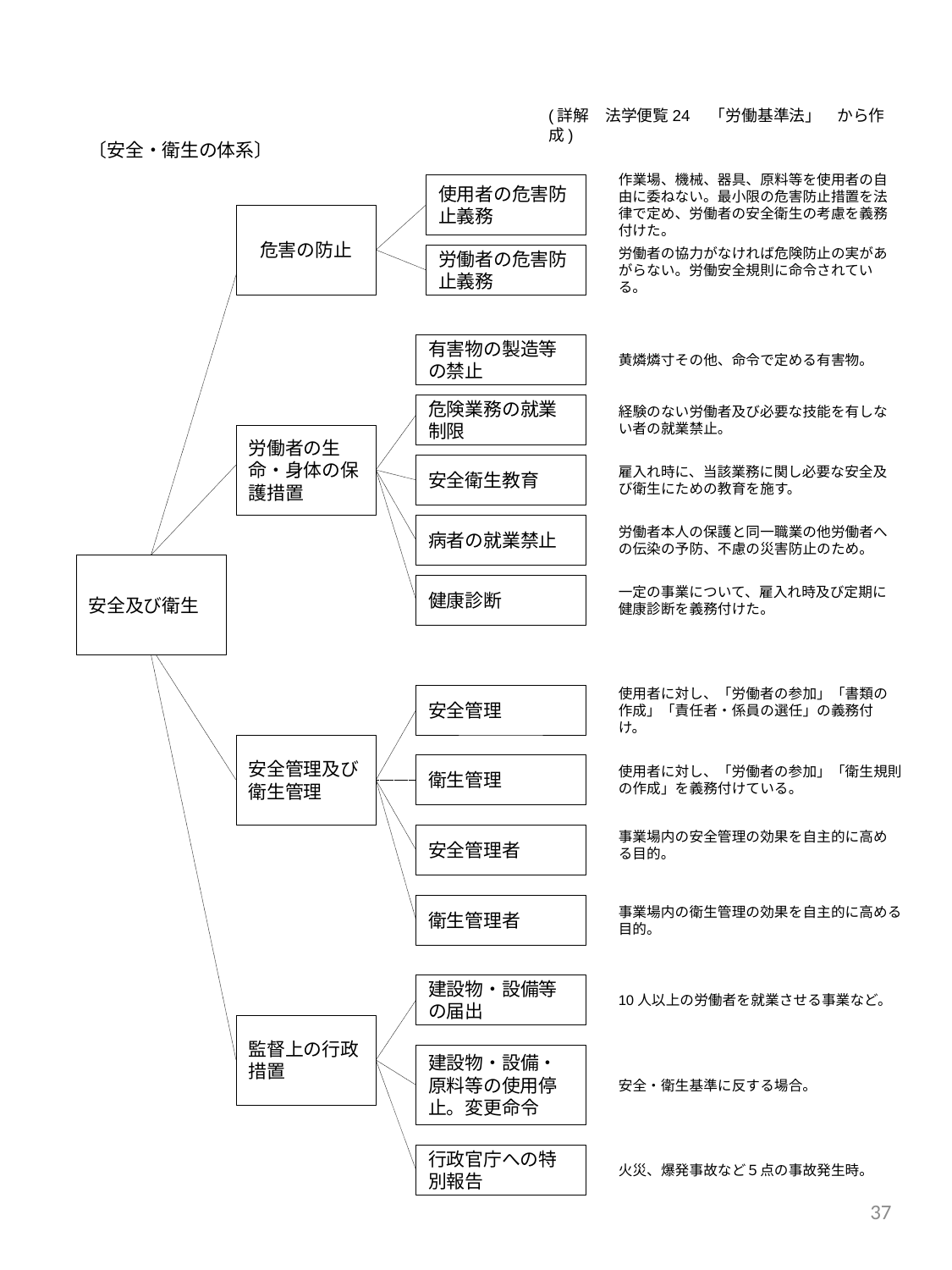

(詳解　法学便覧24　「労働基準法」　から作成)
〔安全・衛生の体系〕
使用者の危害防止義務
作業場、機械、器具、原料等を使用者の自由に委ねない。最小限の危害防止措置を法律で定め、労働者の安全衛生の考慮を義務付けた。
危害の防止
労働者の危害防止義務
労働者の協力がなければ危険防止の実があがらない。労働安全規則に命令されている。
有害物の製造等の禁止
黄燐燐寸その他、命令で定める有害物。
#
危険業務の就業制限
経験のない労働者及び必要な技能を有しない者の就業禁止。

労働者の生命・身体の保護措置
安全衛生教育
雇入れ時に、当該業務に関し必要な安全及び衛生にための教育を施す。
病者の就業禁止
労働者本人の保護と同一職業の他労働者への伝染の予防、不慮の災害防止のため。
安全及び衛生
健康診断
一定の事業について、雇入れ時及び定期に健康診断を義務付けた。
安全管理
使用者に対し、「労働者の参加」「書類の作成」「責任者・係員の選任」の義務付け。
安全管理及び衛生管理
衛生管理
使用者に対し、「労働者の参加」「衛生規則の作成」を義務付けている。
安全管理者
事業場内の安全管理の効果を自主的に高める目的。
衛生管理者
事業場内の衛生管理の効果を自主的に高める目的。
建設物・設備等の届出
10人以上の労働者を就業させる事業など。
監督上の行政措置
建設物・設備・原料等の使用停止。変更命令
安全・衛生基準に反する場合。
行政官庁への特別報告
火災、爆発事故など５点の事故発生時。
37